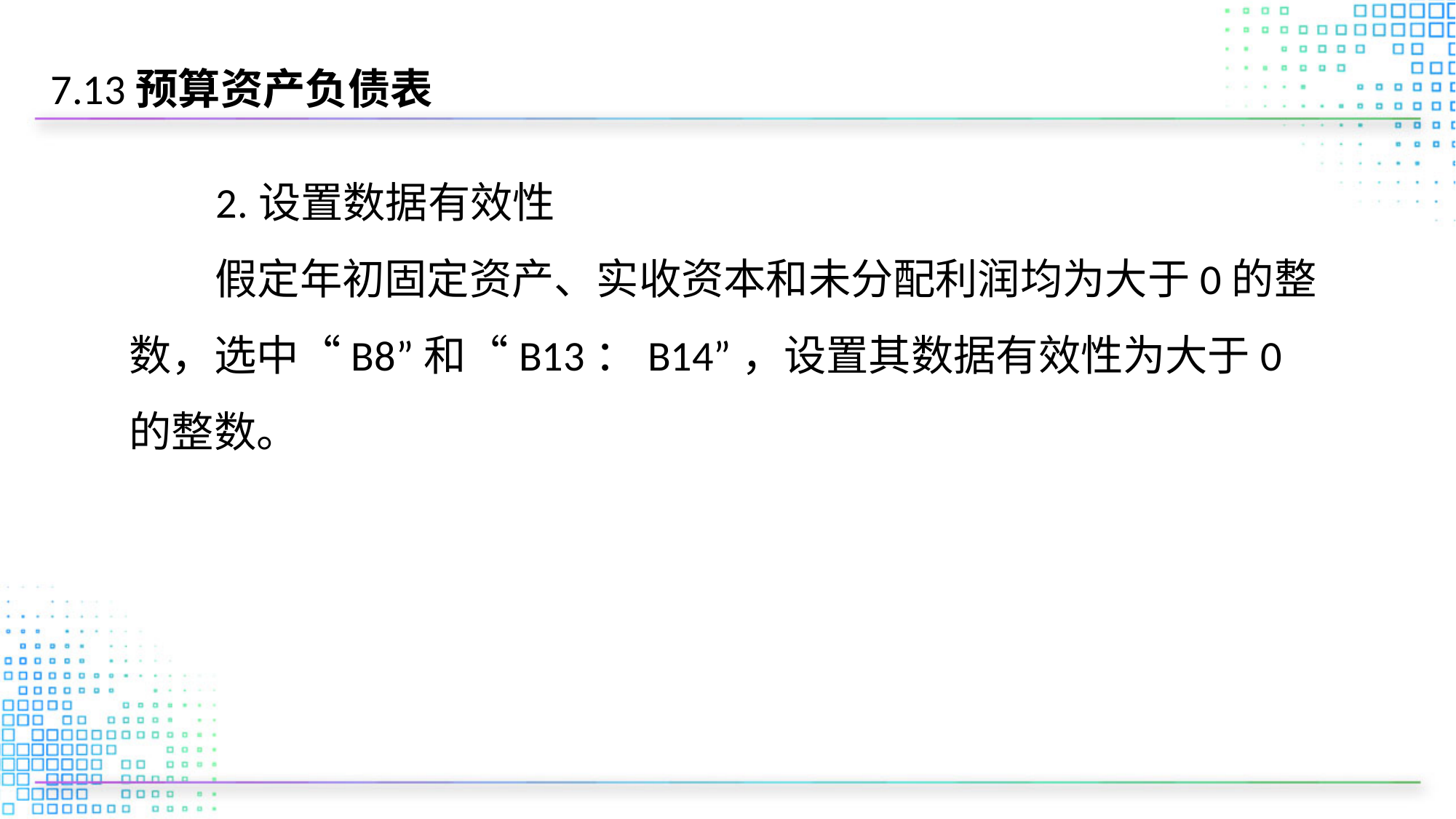

# 7.13预算资产负债表
         2.设置数据有效性
        假定年初固定资产、实收资本和未分配利润均为大于0的整数，选中“B8”和“B13：B14”，设置其数据有效性为大于0的整数。